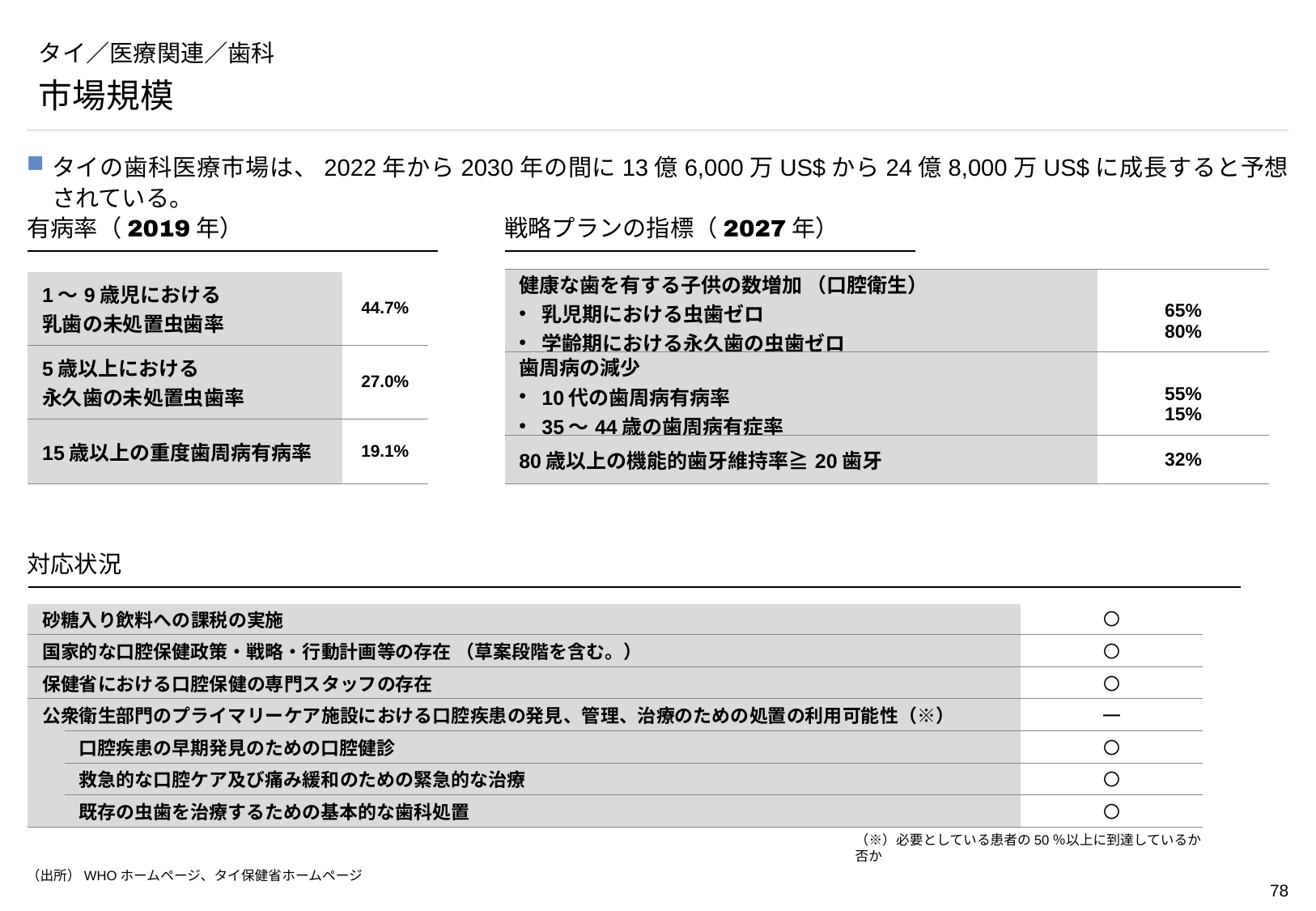

# タイ／医療関連／歯科
市場規模
タイの歯科医療市場は、2022年から2030年の間に13億6,000万US$から24億8,000万US$に成長すると予想されている。
有病率（2019年）
戦略プランの指標（2027年）
| 健康な歯を有する子供の数増加 （口腔衛生） 乳児期における虫歯ゼロ 学齢期における永久歯の虫歯ゼロ | 65% 80% |
| --- | --- |
| 歯周病の減少 10代の歯周病有病率 35～44歳の歯周病有症率 | 55% 15% |
| 80歳以上の機能的歯牙維持率≧20歯牙 | 32% |
| 1〜9歳児における 乳歯の未処置虫歯率 | 44.7% |
| --- | --- |
| 5歳以上における 永久歯の未処置虫歯率 | 27.0% |
| 15歳以上の重度歯周病有病率 | 19.1% |
対応状況
| 砂糖入り飲料への課税の実施 |  | 〇 |
| --- | --- | --- |
| 国家的な口腔保健政策・戦略・行動計画等の存在 （草案段階を含む。） |  | 〇 |
| 保健省における口腔保健の専門スタッフの存在 |  | 〇 |
| 公衆衛生部門のプライマリーケア施設における口腔疾患の発見、管理、治療のための処置の利用可能性（※） |  | ― |
|  | 口腔疾患の早期発見のための口腔健診 | 〇 |
|  | 救急的な口腔ケア及び痛み緩和のための緊急的な治療 | 〇 |
|  | 既存の虫歯を治療するための基本的な歯科処置 | 〇 |
（※）必要としている患者の50％以上に到達しているか否か
（出所）WHOホームページ、タイ保健省ホームページ